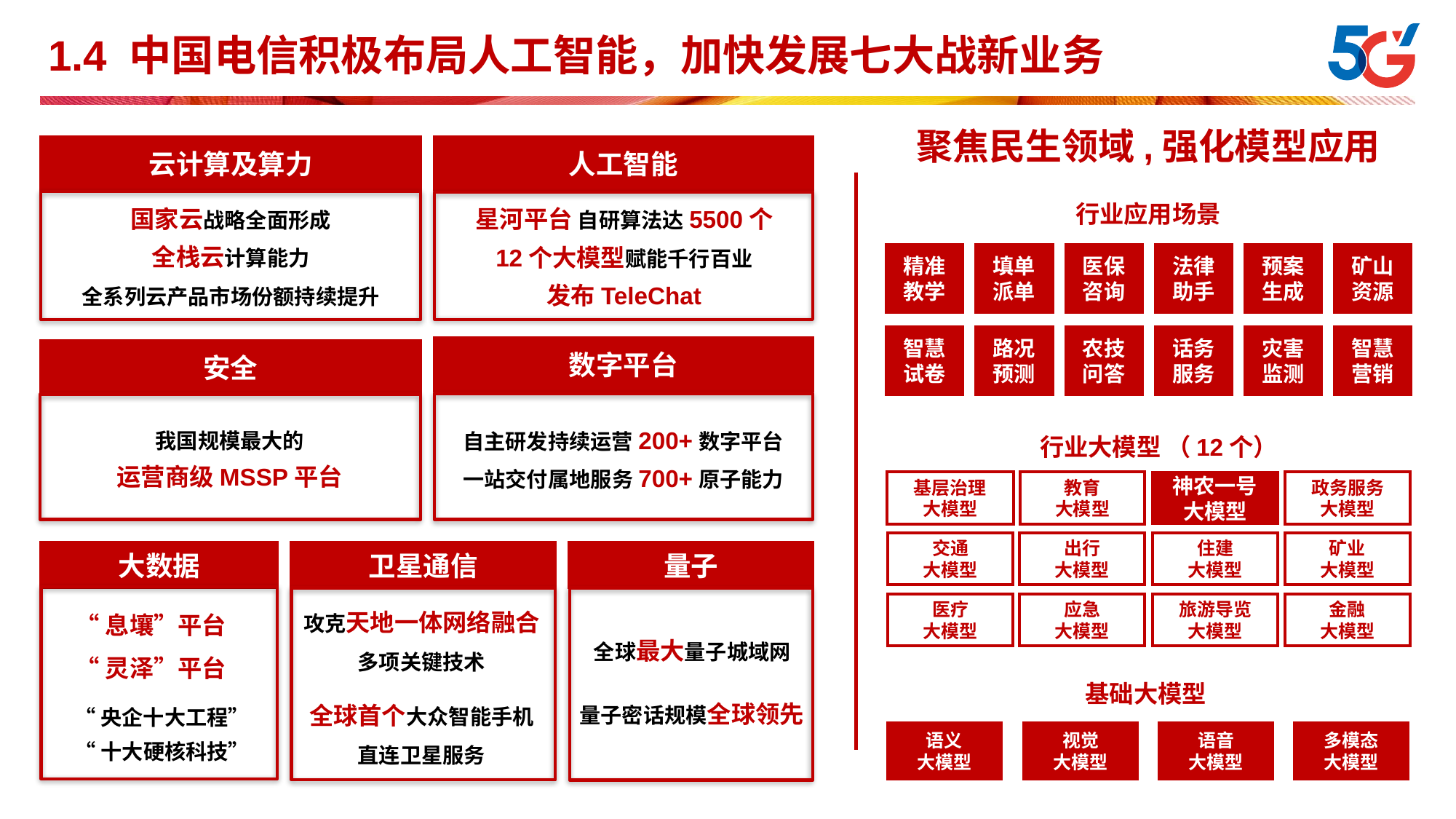

# 1.4 中国电信积极布局人工智能，加快发展七大战新业务
聚焦民生领域,强化模型应用
云计算及算力
人工智能
国家云战略全面形成
全栈云计算能力
全系列云产品市场份额持续提升
星河平台 自研算法达5500个
12个大模型赋能千行百业
发布TeleChat

行业应用场景
精准
教学
填单
派单
医保
咨询
法律
助手
预案
生成
矿山
资源
智慧
试卷
路况
预测
农技
问答
话务
服务
灾害
监测
智慧
营销
数字平台
安全

我国规模最大的
运营商级MSSP平台
自主研发持续运营200+数字平台
一站交付属地服务700+原子能力
行业大模型 （12个）
基层治理
大模型
教育
大模型
神农一号
大模型
政务服务
大模型
交通
大模型
出行
大模型
住建
大模型
矿业
大模型
大数据
卫星通信
量子

攻克天地一体网络融合
多项关键技术
医疗
大模型
应急
大模型
旅游导览
大模型
金融
大模型
“息壤”平台
  全球最大量子城域网
“灵泽”平台
基础大模型
量子密话规模全球领先
全球首个大众智能手机
直连卫星服务
“央企十大工程”
“十大硬核科技”
语义
大模型
视觉
大模型
语音
大模型
多模态
大模型